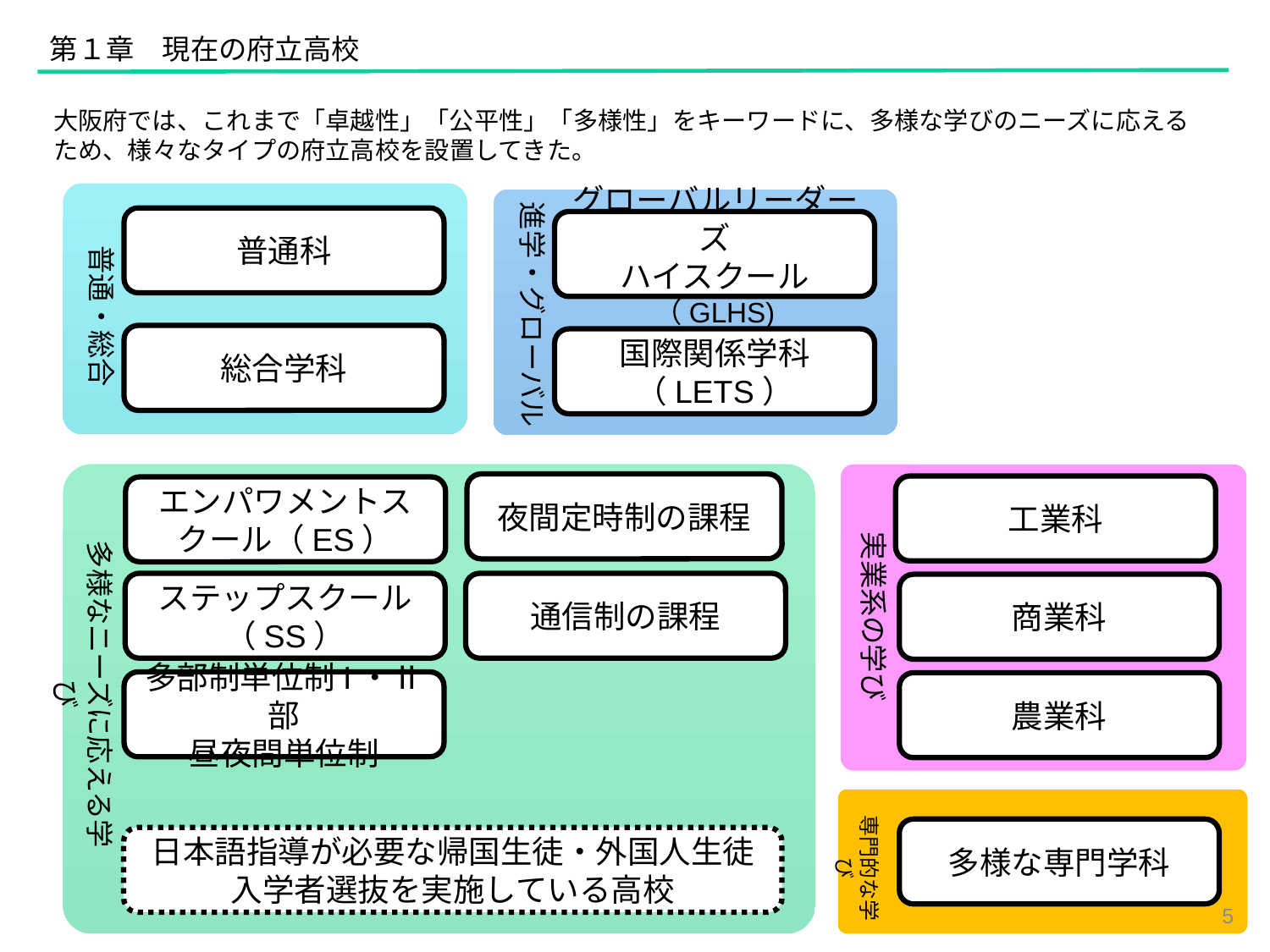

第１章　現在の府立高校
大阪府では、これまで「卓越性」「公平性」「多様性」をキーワードに、多様な学びのニーズに応えるため、様々なタイプの府立高校を設置してきた。

進学・グローバル
普通・総合

普通科
グローバルリーダーズ
ハイスクール（GLHS)
総合学科
国際関係学科（LETS）

夜間定時制の課程
工業科
エンパワメントスクール（ES）
実業系の学び
多様なニーズに応える学び
ステップスクール
（SS）
通信制の課程
商業科
多部制単位制I・Ⅱ部
昼夜間単位制
農業科

専門的な学び
多様な専門学科
日本語指導が必要な帰国生徒・外国人生徒
入学者選抜を実施している高校
5